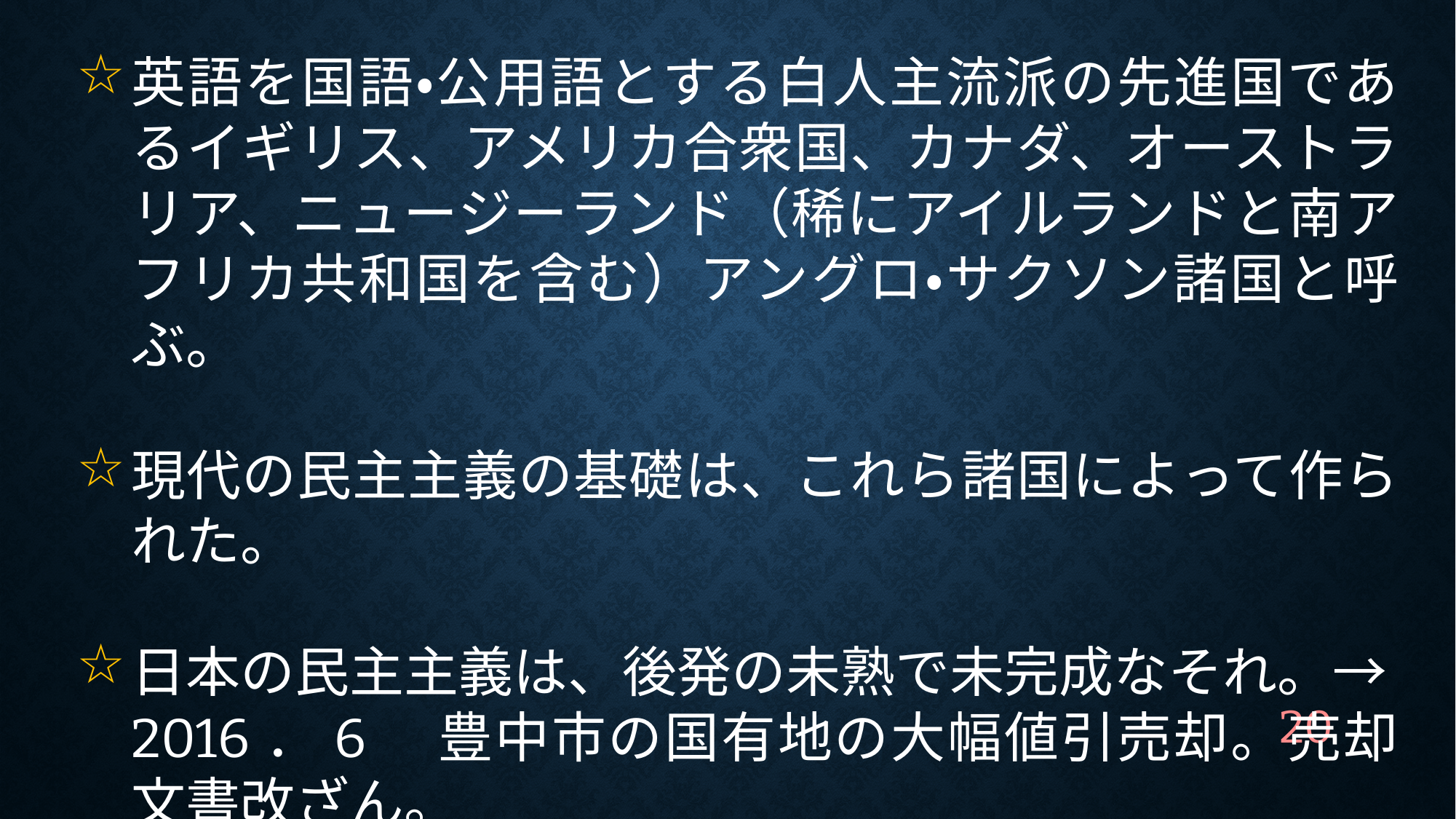

英語を国語・公用語とする白人主流派の先進国であるイギリス、アメリカ合衆国、カナダ、オーストラリア、ニュージーランド（稀にアイルランドと南アフリカ共和国を含む）アングロ・サクソン諸国と呼ぶ。

現代の民主主義の基礎は、これら諸国によって作られた。

日本の民主主義は、後発の未熟で未完成なそれ。→2016．6　豊中市の国有地の大幅値引売却。売却文書改ざん。
20